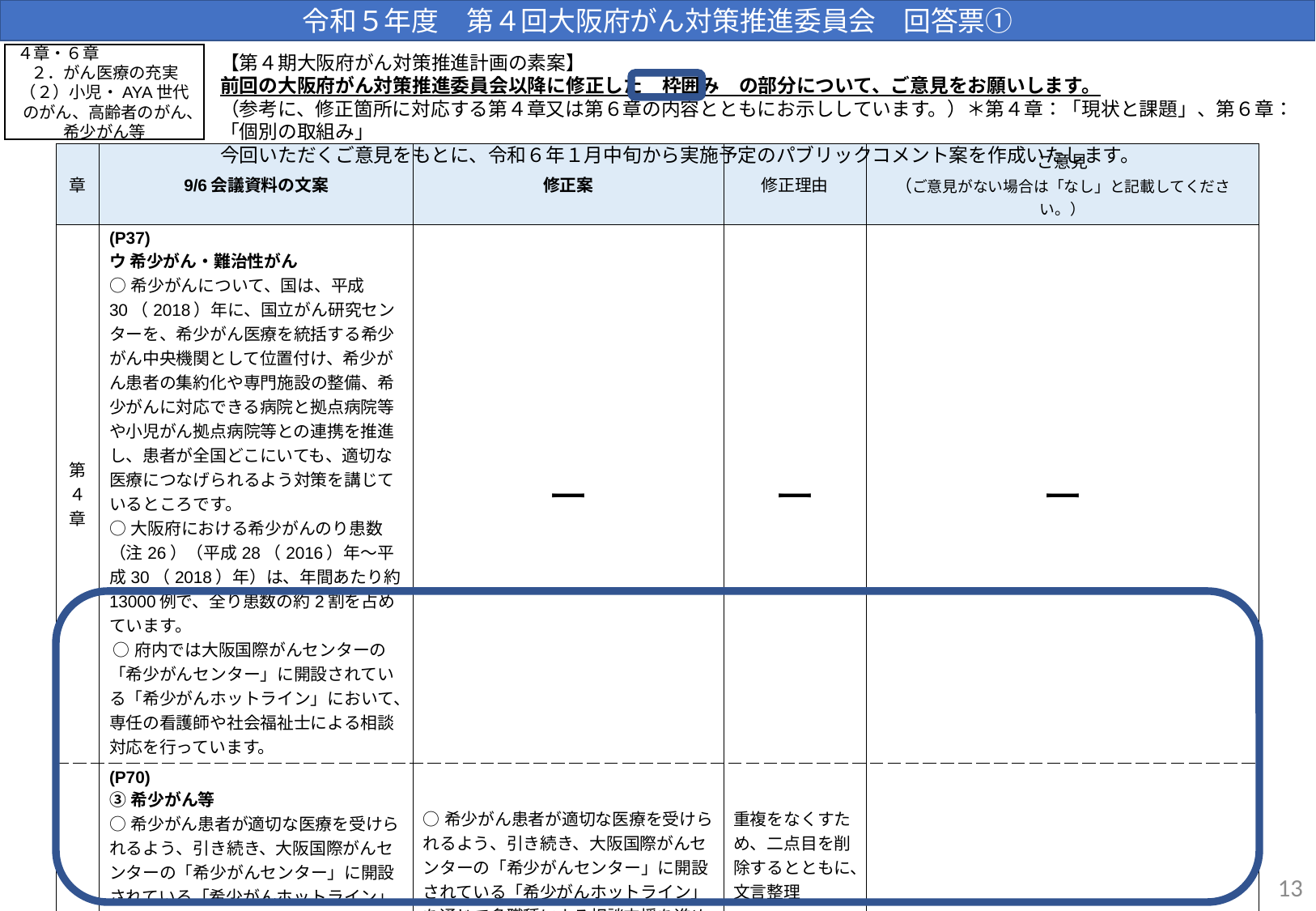

令和５年度　第４回大阪府がん対策推進委員会　回答票①
４章・６章
２．がん医療の充実
（２）小児・AYA世代のがん、高齢者のがん、
希少がん等
【第４期大阪府がん対策推進計画の素案】
前回の大阪府がん対策推進委員会以降に修正した　枠囲み　の部分について、ご意見をお願いします。
（参考に、修正箇所に対応する第４章又は第６章の内容とともにお示ししています。）＊第４章：「現状と課題」、第６章：「個別の取組み」
今回いただくご意見をもとに、令和６年１月中旬から実施予定のパブリックコメント案を作成いたします。

| 章 | 9/6会議資料の文案 | 修正案 | 修正理由 | ご意見 （ご意見がない場合は「なし」と記載してください。） |
| --- | --- | --- | --- | --- |
| 第４章 | (P37) ウ 希少がん・難治性がん ○希少がんについて、国は、平成30（2018）年に、国立がん研究センターを、希少がん医療を統括する希少がん中央機関として位置付け、希少がん患者の集約化や専門施設の整備、希少がんに対応できる病院と拠点病院等や小児がん拠点病院等との連携を推進し、患者が全国どこにいても、適切な医療につなげられるよう対策を講じているところです。 ○大阪府における希少がんのり患数（注26）（平成28（2016）年～平成30（2018）年）は、年間あたり約13000例で、全り患数の約2割を占めています。 ○府内では大阪国際がんセンターの「希少がんセンター」に開設されている「希少がんホットライン」において、専任の看護師や社会福祉士による相談対応を行っています。 | ー | ー | ー |
| 第６章 | (P70) ③希少がん等 ○希少がん患者が適切な医療を受けられるよう、引き続き、大阪国際がんセンターの「希少がんセンター」に開設されている「希少がんホットライン」を通じて相談支援を進めるとともに、国が整備する中核的な役割を担う医療機関と府内がん診療拠点病院との連携のあり方、希少がんに関する情報提供や相談支援について、大阪府がん診療連携協議会と連携して検討します。 ○引き続き、大阪国際がんセンターの「希少がんセンター」に開設されている「希少がんホットライン」と府内拠点病院のがん相談支援センターとの連携を通じて相談対応を行います。 | ○希少がん患者が適切な医療を受けられるよう、引き続き、大阪国際がんセンターの「希少がんセンター」に開設されている「希少がんホットライン」を通じて多職種による相談支援を進めるとともに、「希少がんホットライン」と府内がん診療拠点病院との連携のあり方、希少がんに関する情報提供や相談支援について、大阪府がん診療連携協議会と連携して検討します。 (削除) | 重複をなくすため、二点目を削除するとともに、文言整理 |  |

13